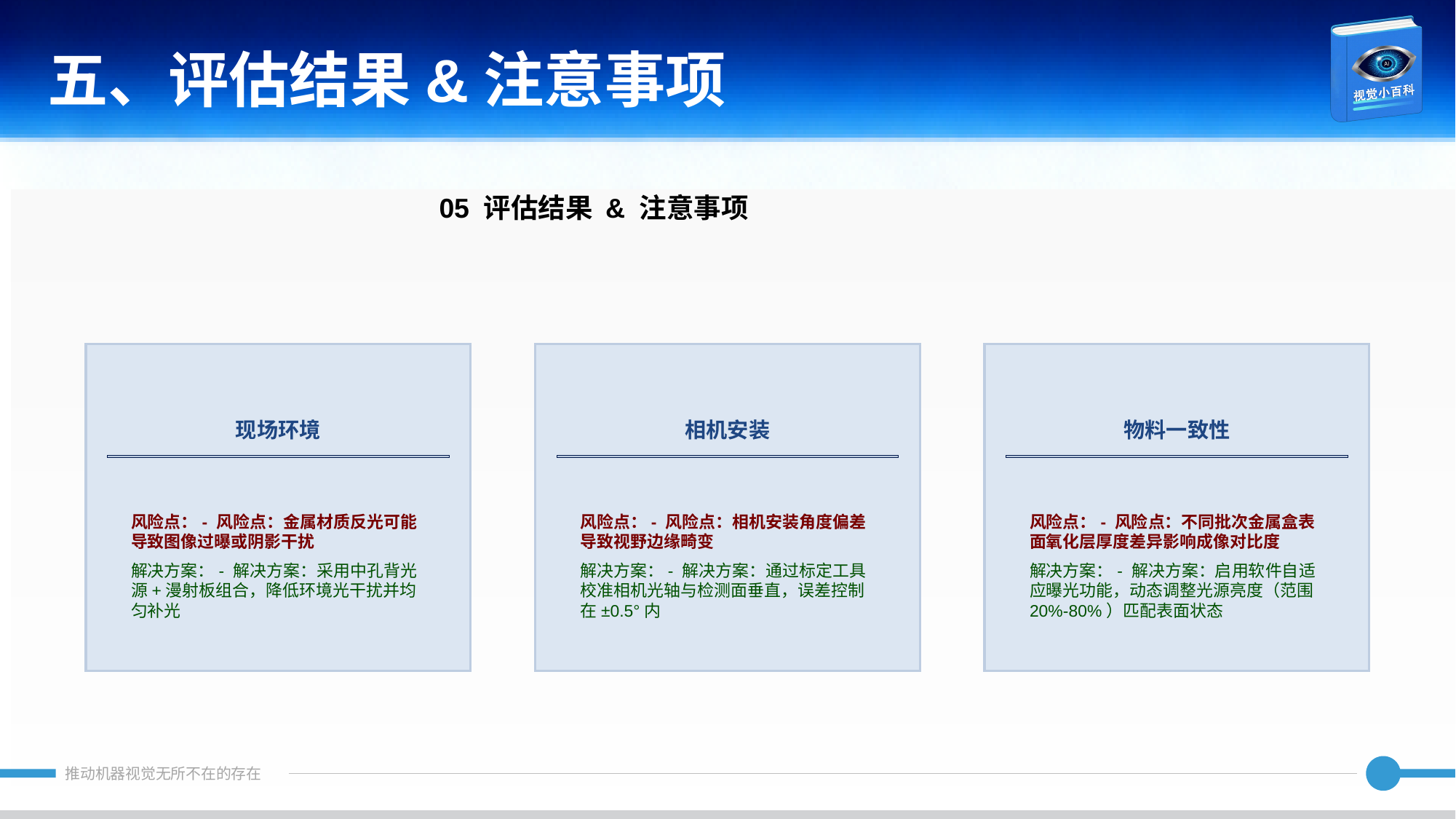

五、评估结果&注意事项

05 评估结果 & 注意事项

现场环境

相机安装

物料一致性

风险点：- 风险点：金属材质反光可能导致图像过曝或阴影干扰
解决方案：- 解决方案：采用中孔背光源+漫射板组合，降低环境光干扰并均匀补光

风险点：- 风险点：相机安装角度偏差导致视野边缘畸变
解决方案：- 解决方案：通过标定工具校准相机光轴与检测面垂直，误差控制在±0.5°内

风险点：- 风险点：不同批次金属盒表面氧化层厚度差异影响成像对比度
解决方案：- 解决方案：启用软件自适应曝光功能，动态调整光源亮度（范围20%-80%）匹配表面状态
11